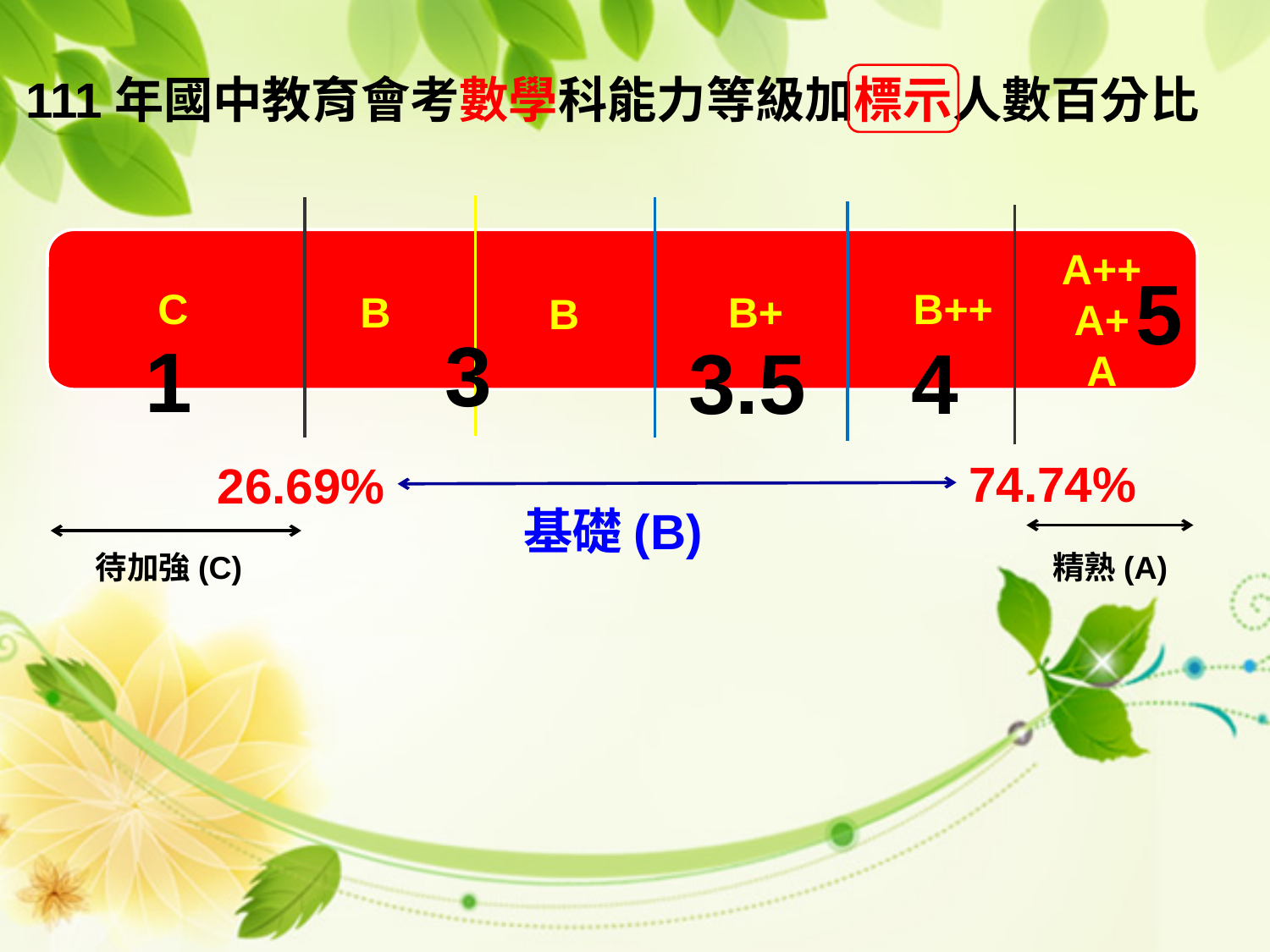

111年國中教育會考數學科能力等級加標示人數百分比

A++
A+
A
5
C
B++
B
B+
B
3
1
3.5
4
74.74%
26.69%
基礎(B)
待加強(C)
精熟(A)